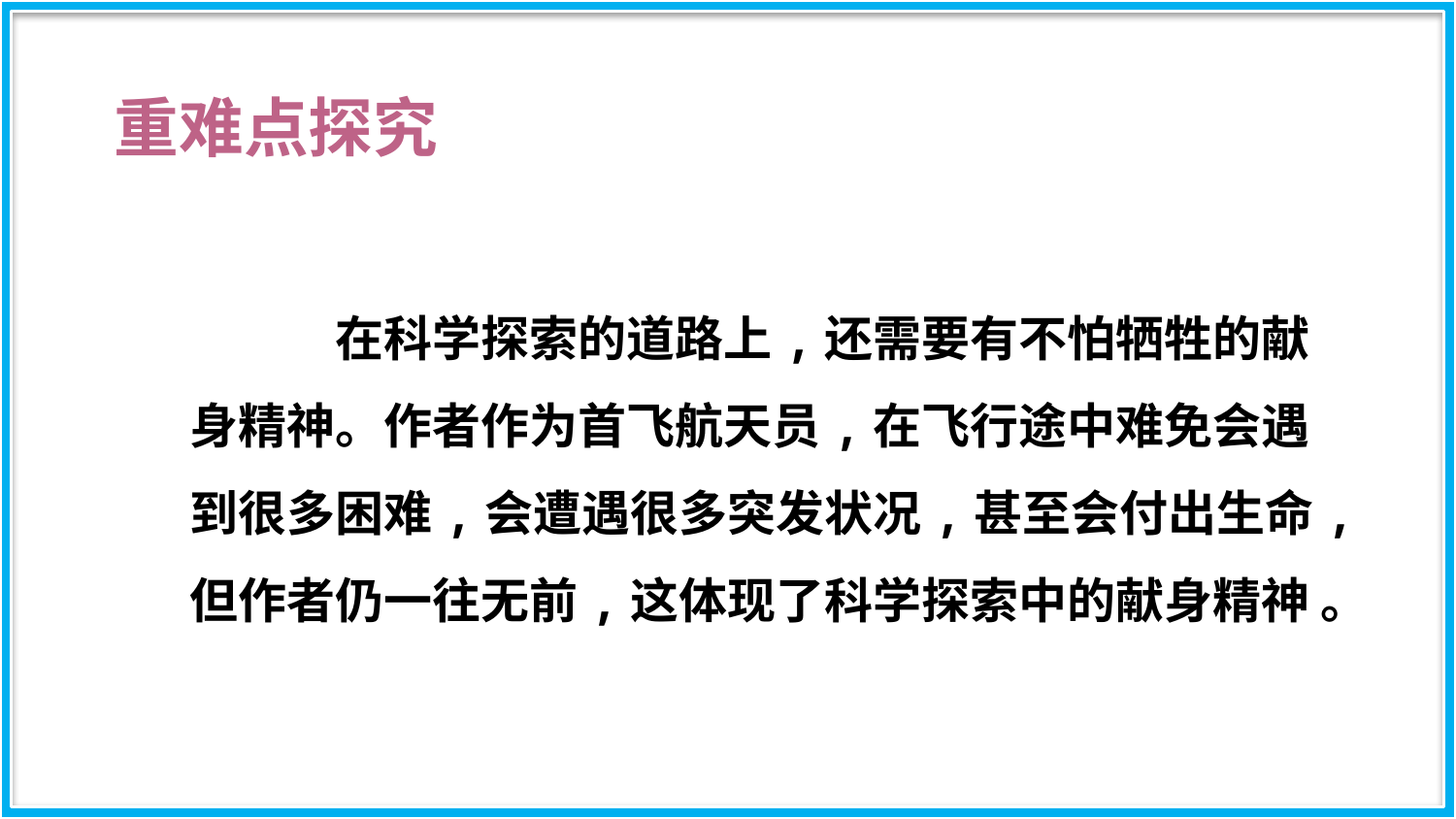

重难点探究
	在科学探索的道路上,还需要有不怕牺牲的献身精神。作者作为首飞航天员,在飞行途中难免会遇到很多困难,会遭遇很多突发状况,甚至会付出生命,但作者仍一往无前,这体现了科学探索中的献身精神 。